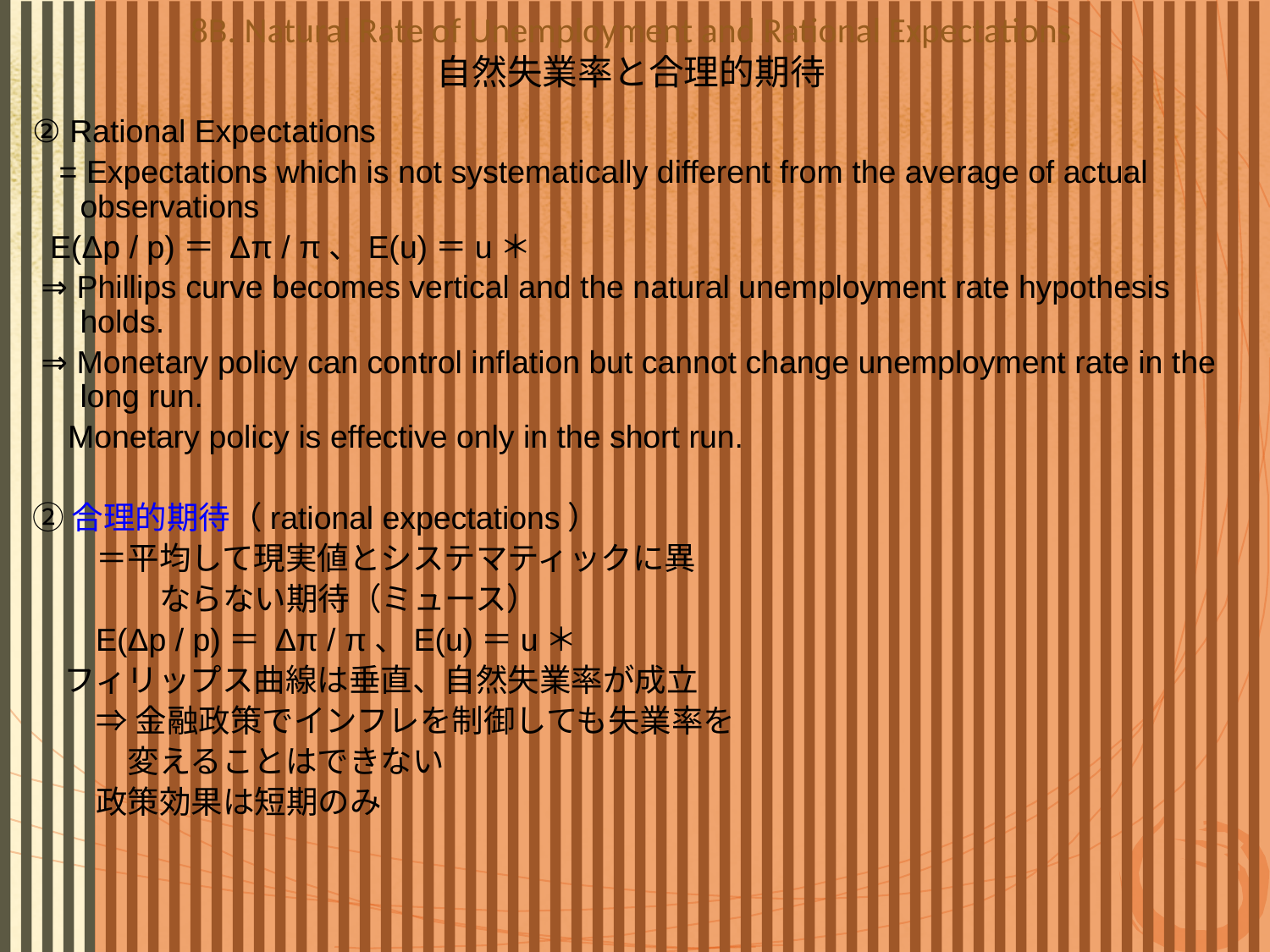

# 8B. Natural Rate of Unemployment and Rational Expectations 自然失業率と合理的期待
② Rational Expectations
   = Expectations which is not systematically different from the average of actual observations
  E(Δp / p)＝ Δπ / π、E(u)＝u＊
 ⇒ Phillips curve becomes vertical and the natural unemployment rate hypothesis holds.
 ⇒ Monetary policy can control inflation but cannot change unemployment rate in the long run.
    Monetary policy is effective only in the short run.

②合理的期待（rational expectations）
＝平均して現実値とシステマティックに異
　　ならない期待（ミュース）
E(Δp / p)＝ Δπ / π、E(u)＝u＊
　フィリップス曲線は垂直、自然失業率が成立
⇒金融政策でインフレを制御しても失業率を
　変えることはできない
政策効果は短期のみ